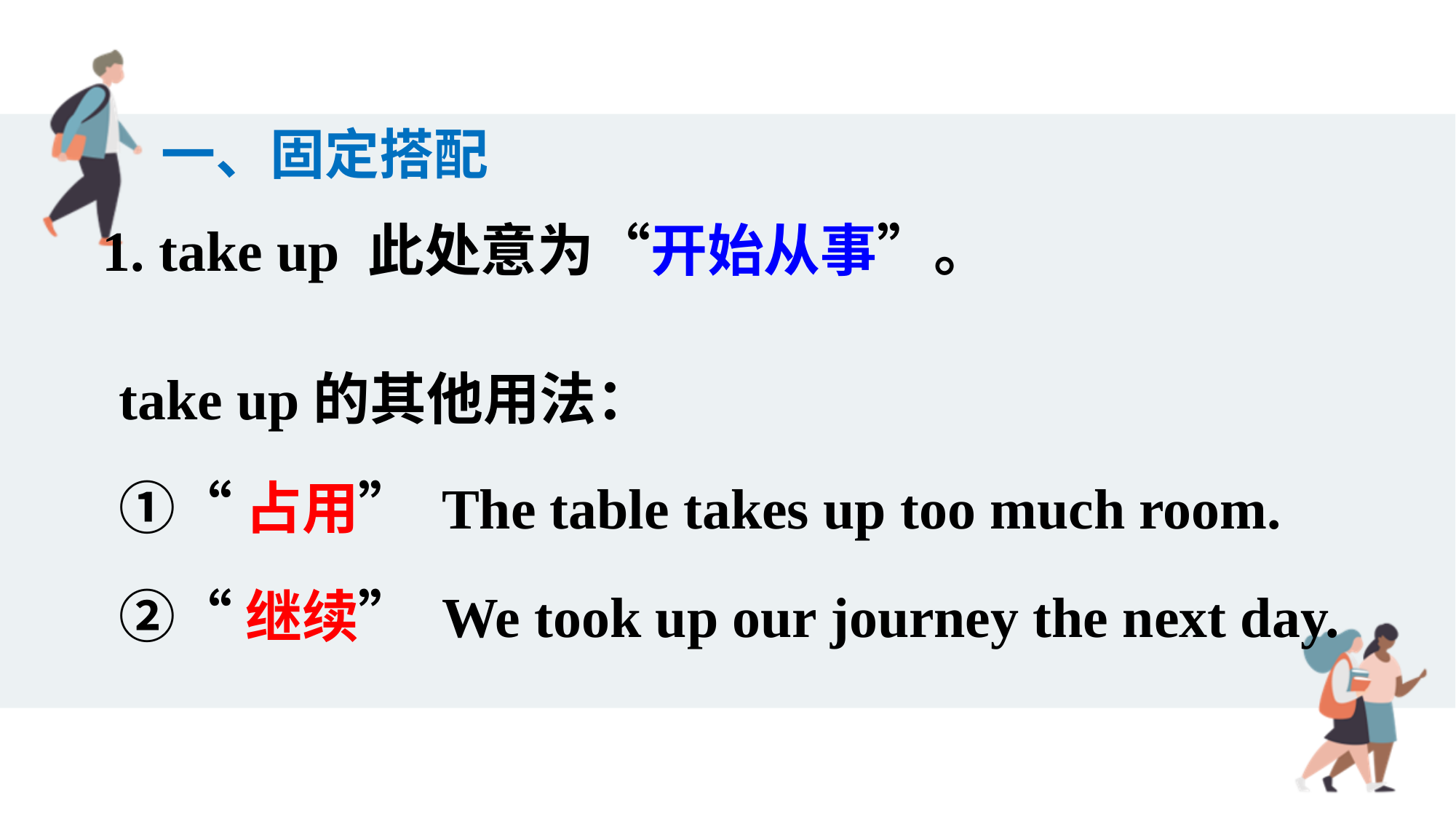

一、固定搭配
1. take up 此处意为“开始从事”。

take up的其他用法：
①“占用” The table takes up too much room.
②“继续” We took up our journey the next day.